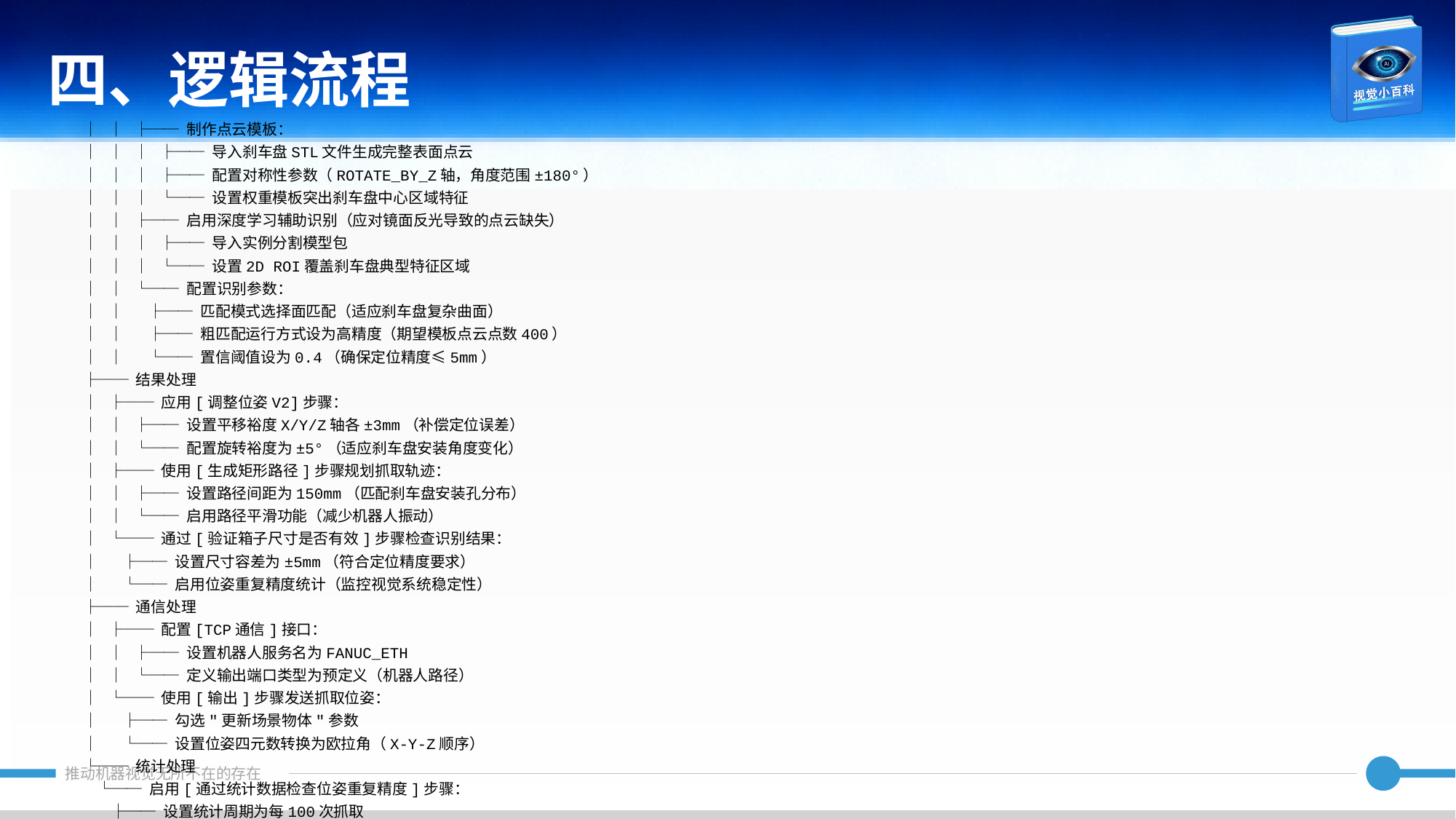

四、逻辑流程

│   │   ├── 制作点云模板：
│   │   │   ├── 导入刹车盘STL文件生成完整表面点云
│   │   │   ├── 配置对称性参数（ROTATE_BY_Z轴，角度范围±180°）
│   │   │   └── 设置权重模板突出刹车盘中心区域特征
│   │   ├── 启用深度学习辅助识别（应对镜面反光导致的点云缺失）
│   │   │   ├── 导入实例分割模型包
│   │   │   └── 设置2D ROI覆盖刹车盘典型特征区域
│   │   └── 配置识别参数：
│   │       ├── 匹配模式选择面匹配（适应刹车盘复杂曲面）
│   │       ├── 粗匹配运行方式设为高精度（期望模板点云点数400）
│   │       └── 置信阈值设为0.4（确保定位精度≤5mm）
├── 结果处理
│   ├── 应用[调整位姿V2]步骤：
│   │   ├── 设置平移裕度X/Y/Z轴各±3mm（补偿定位误差）
│   │   └── 配置旋转裕度为±5°（适应刹车盘安装角度变化）
│   ├── 使用[生成矩形路径]步骤规划抓取轨迹：
│   │   ├── 设置路径间距为150mm（匹配刹车盘安装孔分布）
│   │   └── 启用路径平滑功能（减少机器人振动）
│   └── 通过[验证箱子尺寸是否有效]步骤检查识别结果：
│       ├── 设置尺寸容差为±5mm（符合定位精度要求）
│       └── 启用位姿重复精度统计（监控视觉系统稳定性）
├── 通信处理
│   ├── 配置[TCP通信]接口：
│   │   ├── 设置机器人服务名为FANUC_ETH
│   │   └── 定义输出端口类型为预定义（机器人路径）
│   └── 使用[输出]步骤发送抓取位姿：
│       ├── 勾选"更新场景物体"参数
│       └── 设置位姿四元数转换为欧拉角（X-Y-Z顺序）
└── 统计处理
    └── 启用[通过统计数据检查位姿重复精度]步骤：
        ├── 设置统计周期为每100次抓取
        └── 配置误差阈值为3mm（低于定位精度要求）
10